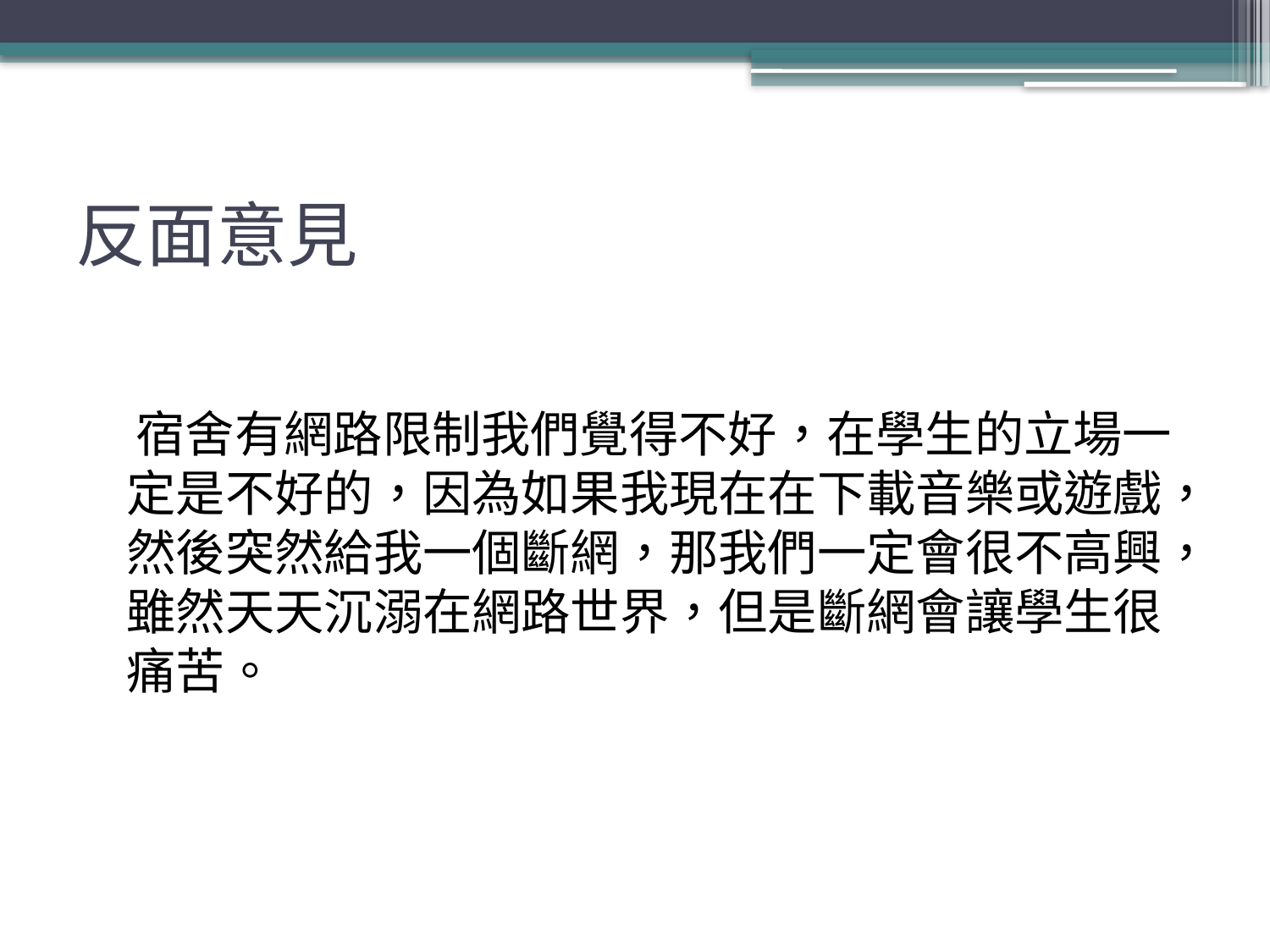

# 反面意見
   宿舍有網路限制我們覺得不好，在學生的立場一定是不好的，因為如果我現在在下載音樂或遊戲，然後突然給我一個斷網，那我們一定會很不高興，雖然天天沉溺在網路世界，但是斷網會讓學生很痛苦。